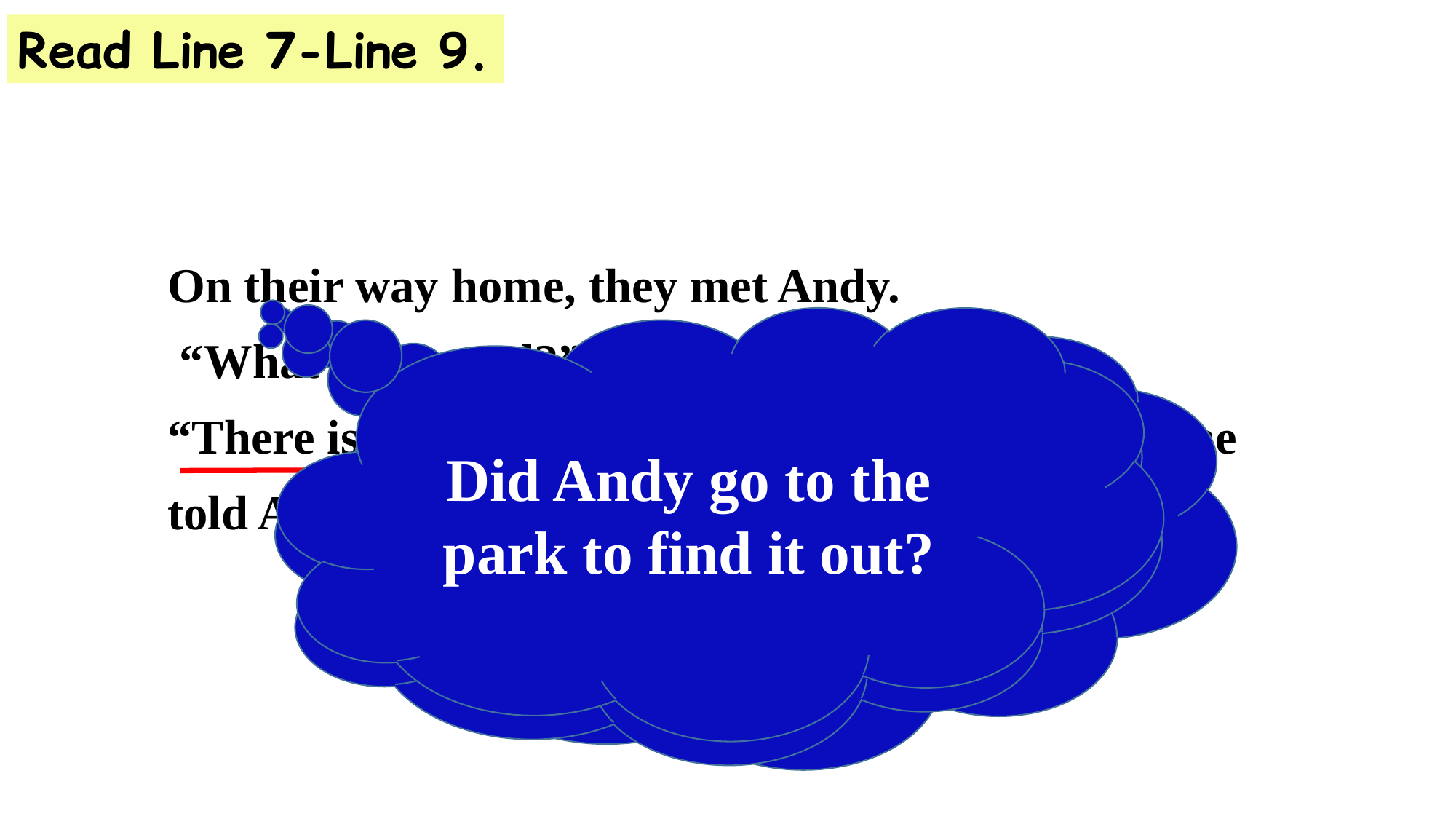

Read Line 7-Line 9.
On their way home, they met Andy.
 “What happened?” Andy asked.
“There is a ghost in the park  ” Millie said.Then she told Andy everything.
Did Andy go to the park to find it out?
Can you read it with emotion?
(有感情地朗读)
Which sentence（句子） shows that Millie was still afraid?
!